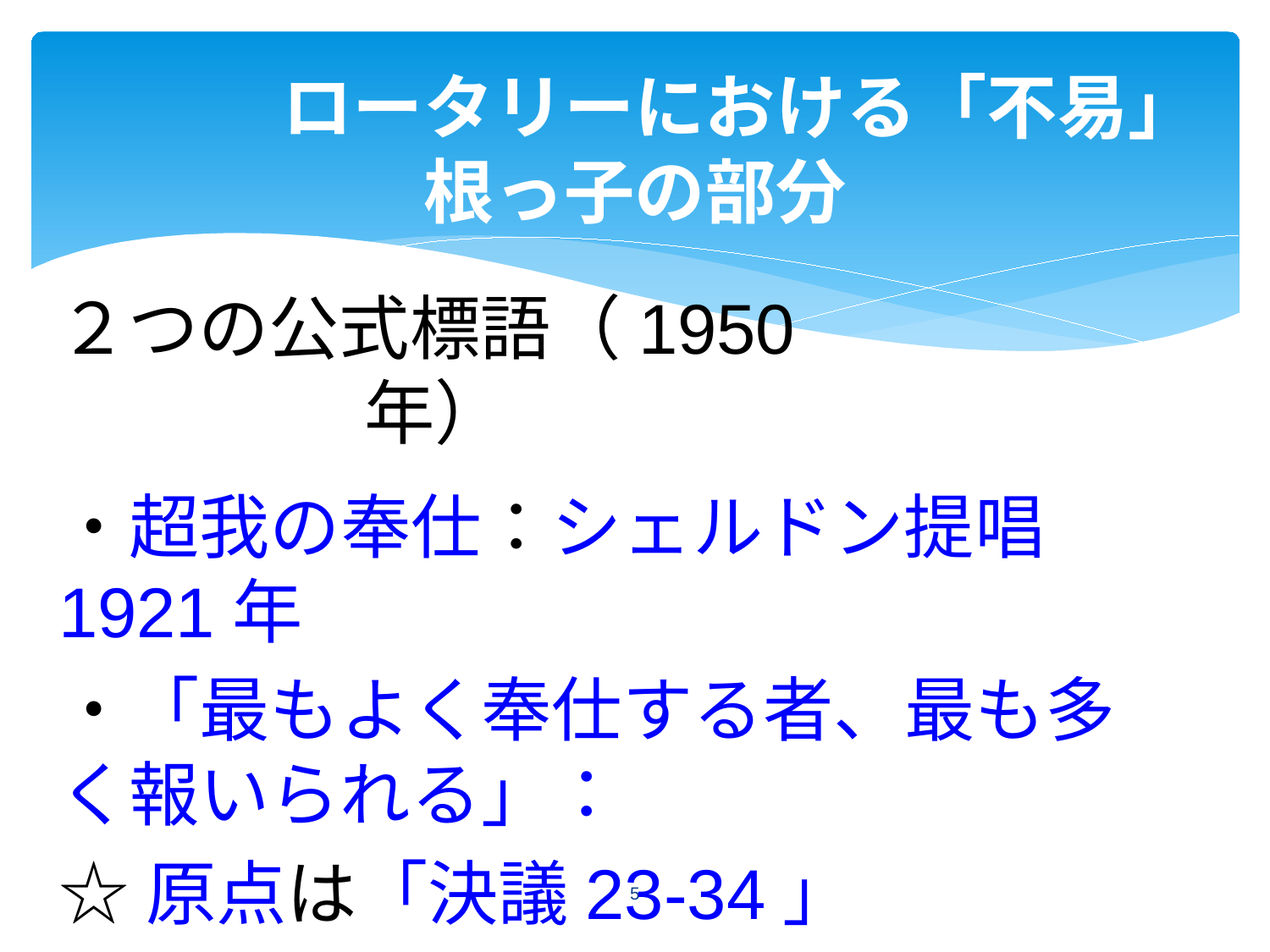

ロータリーにおける「不易」
根っ子の部分
２つの公式標語（1950年）
・超我の奉仕：シェルドン提唱1921年
・「最もよく奉仕する者、最も多く報いられる」：
☆原点は「決議23-34」
5